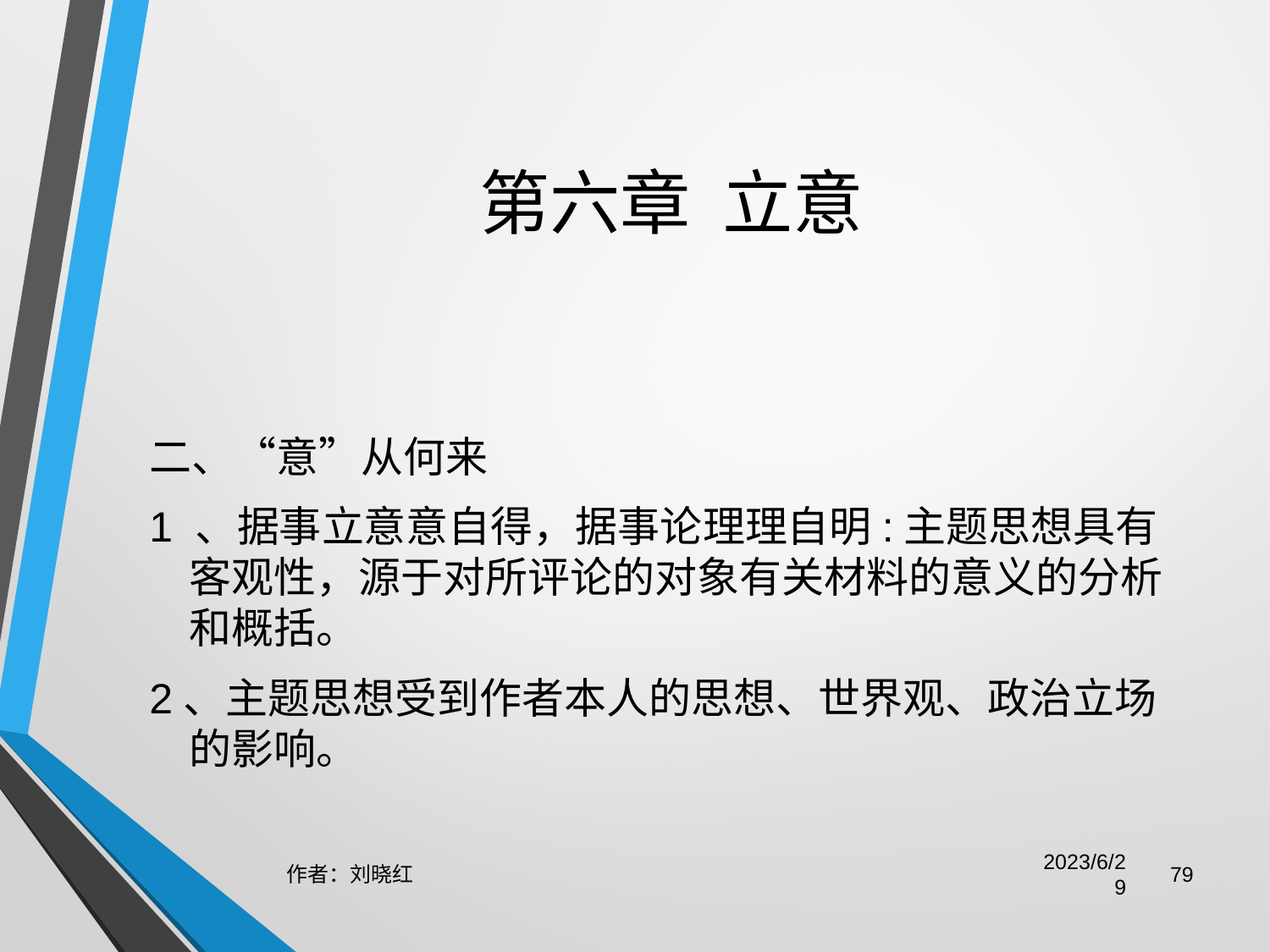

# 第六章  立意
二、“意”从何来
1 、据事立意意自得，据事论理理自明:主题思想具有客观性，源于对所评论的对象有关材料的意义的分析和概括。
2、主题思想受到作者本人的思想、世界观、政治立场的影响。
作者：刘晓红
2023/6/29
79